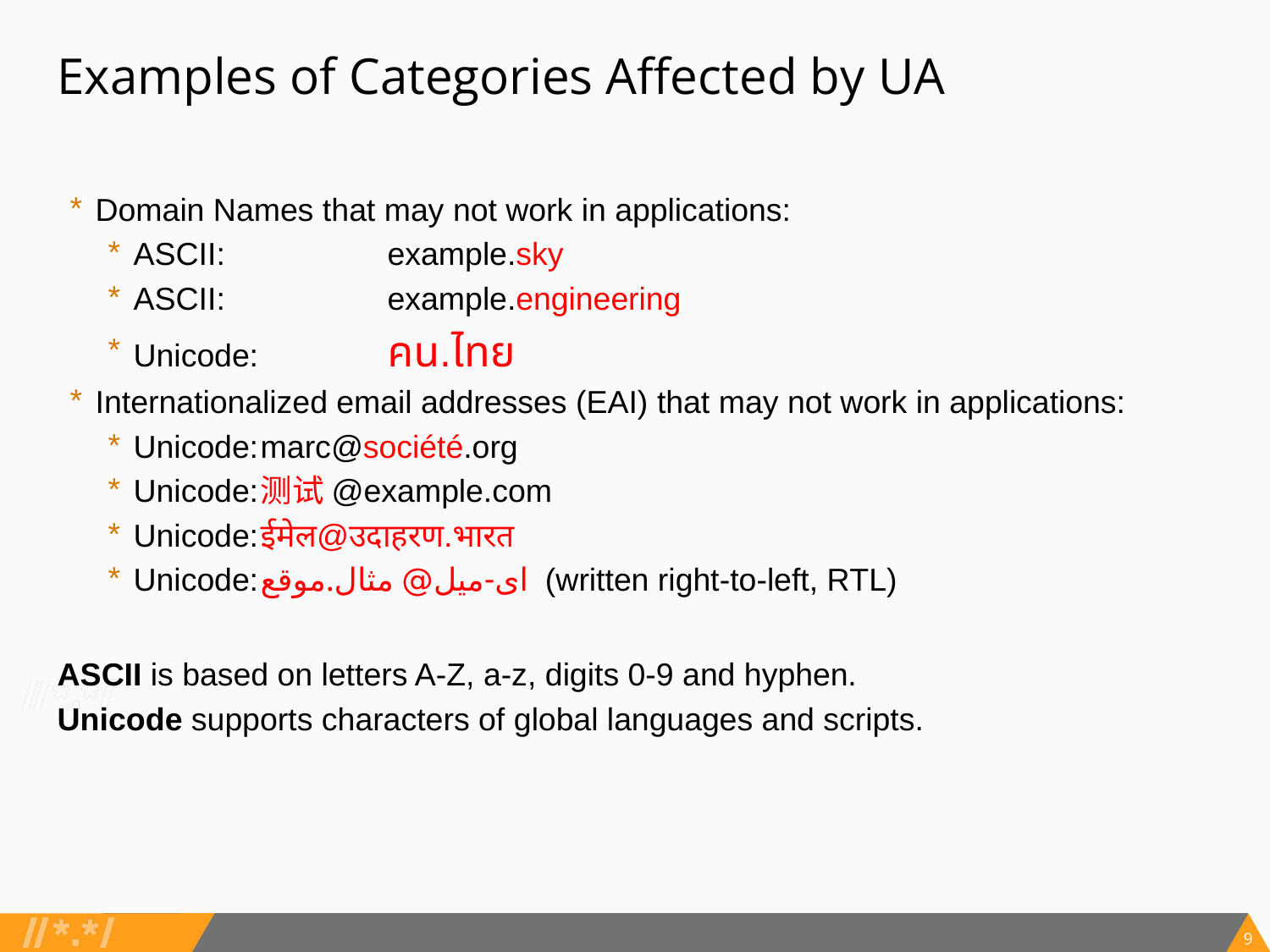

# Examples of Categories Affected by UA
Domain Names that may not work in applications:
ASCII: 		example.sky
ASCII:		example.engineering
Unicode:		คน.ไทย
Internationalized email addresses (EAI) that may not work in applications:
Unicode:	marc@société.org
Unicode:	测试@example.com
Unicode:	ईमेल@उदाहरण.भारत
Unicode:	ای-میل@ مثال.موقع  (written right-to-left, RTL)

ASCII is based on letters A-Z, a-z, digits 0-9 and hyphen.
Unicode supports characters of global languages and scripts.